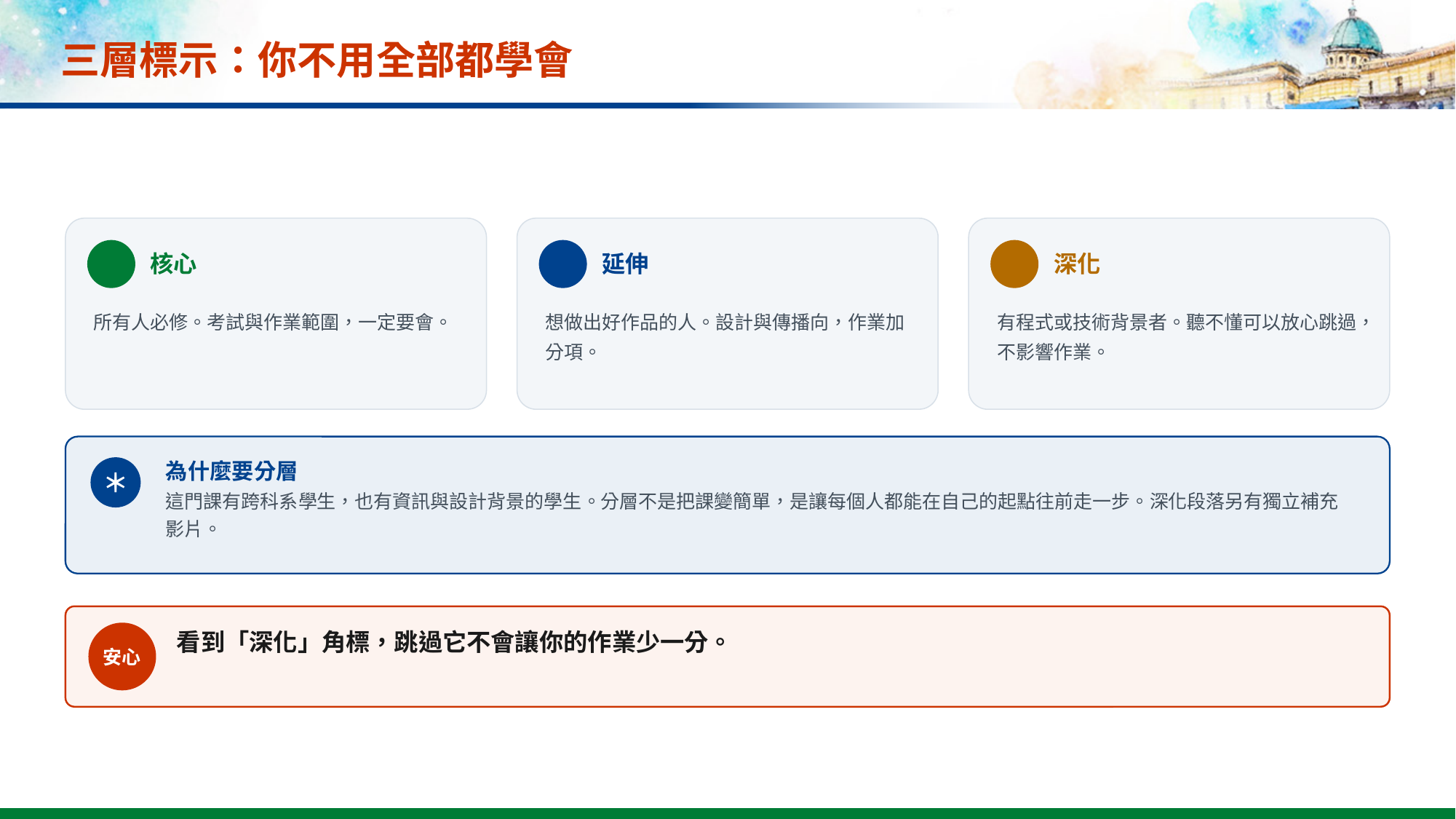

# 三層標示：你不用全部都學會

核心
延伸
深化
所有人必修。考試與作業範圍，一定要會。
想做出好作品的人。設計與傳播向，作業加分項。
有程式或技術背景者。聽不懂可以放心跳過，不影響作業。

為什麼要分層
＊
這門課有跨科系學生，也有資訊與設計背景的學生。分層不是把課變簡單，是讓每個人都能在自己的起點往前走一步。深化段落另有獨立補充影片。

看到「深化」角標，跳過它不會讓你的作業少一分。
安心